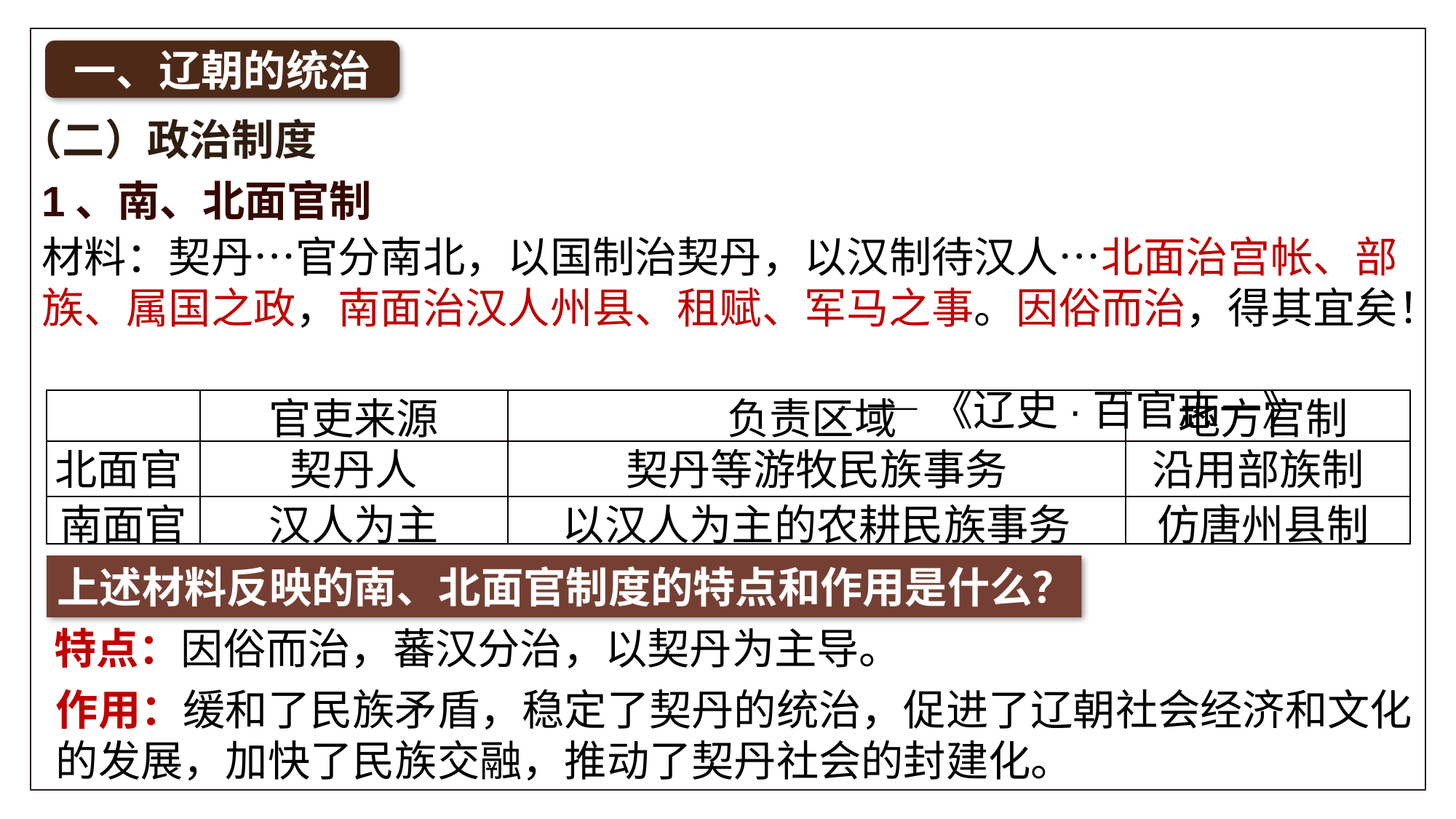

一、辽朝的统治
（二）政治制度
1、南、北面官制
材料：契丹…官分南北，以国制治契丹，以汉制待汉人…北面治宫帐、部族、属国之政，南面治汉人州县、租赋、军马之事。因俗而治，得其宜矣！
                                                                                    ——《辽史·百官志一》

|  | 官吏来源 | 负责区域 | 地方官制 |
| --- | --- | --- | --- |
| 北面官 | 契丹人 | 契丹等游牧民族事务 | 沿用部族制 |
| 南面官 | 汉人为主 | 以汉人为主的农耕民族事务 | 仿唐州县制 |
上述材料反映的南、北面官制度的特点和作用是什么？
特点：因俗而治，蕃汉分治，以契丹为主导。
作用：缓和了民族矛盾，稳定了契丹的统治，促进了辽朝社会经济和文化的发展，加快了民族交融，推动了契丹社会的封建化。